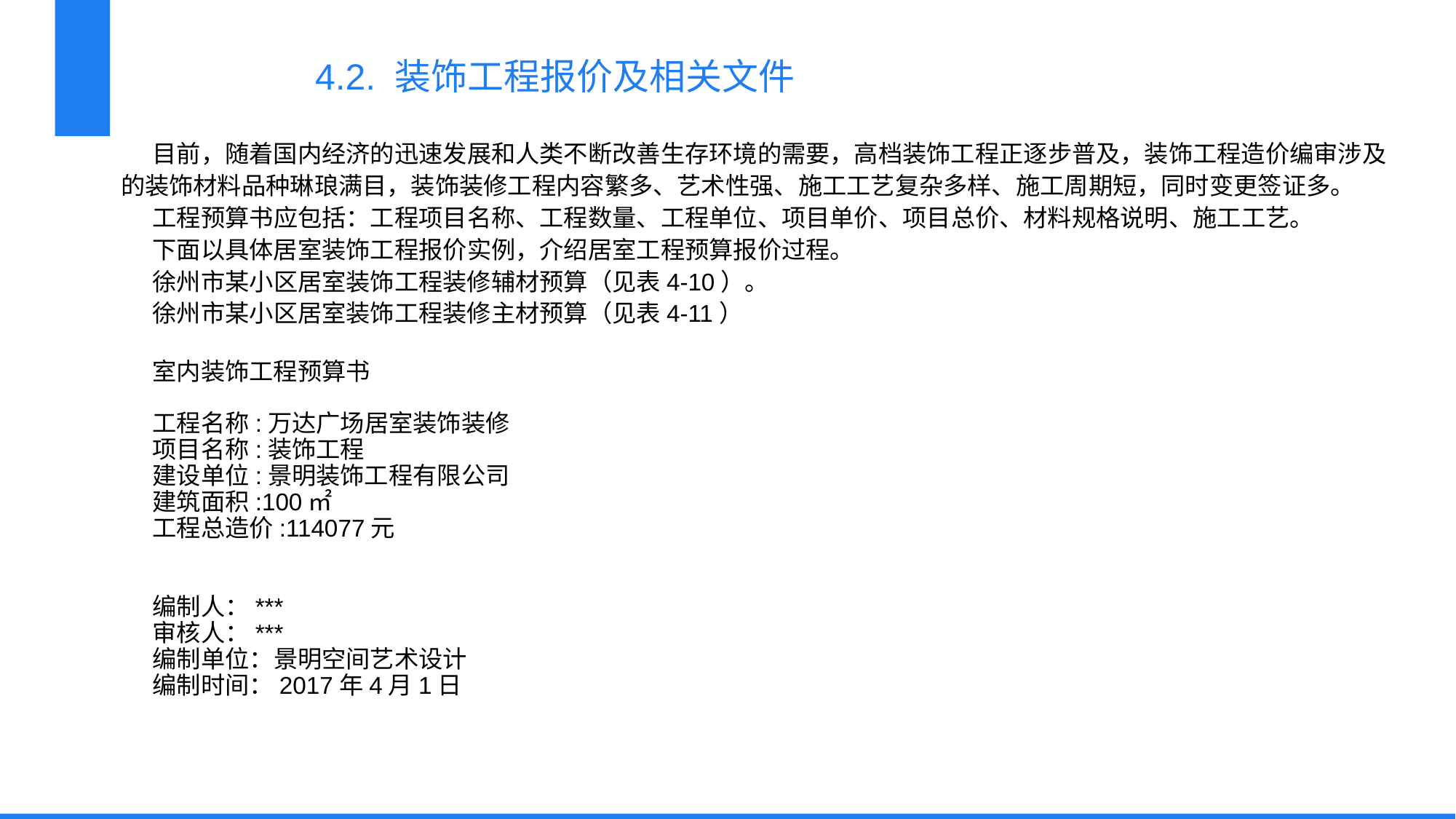

4.2. 装饰工程报价及相关文件
目前，随着国内经济的迅速发展和人类不断改善生存环境的需要，高档装饰工程正逐步普及，装饰工程造价编审涉及的装饰材料品种琳琅满目，装饰装修工程内容繁多、艺术性强、施工工艺复杂多样、施工周期短，同时变更签证多。
工程预算书应包括：工程项目名称、工程数量、工程单位、项目单价、项目总价、材料规格说明、施工工艺。
下面以具体居室装饰工程报价实例，介绍居室工程预算报价过程。
徐州市某小区居室装饰工程装修辅材预算（见表4-10）。
徐州市某小区居室装饰工程装修主材预算（见表4-11）

室内装饰工程预算书

工程名称:万达广场居室装饰装修
项目名称:装饰工程
建设单位:景明装饰工程有限公司
建筑面积:100㎡
工程总造价:114077元

编制人：***
审核人：***
编制单位：景明空间艺术设计
编制时间：2017年4月1日